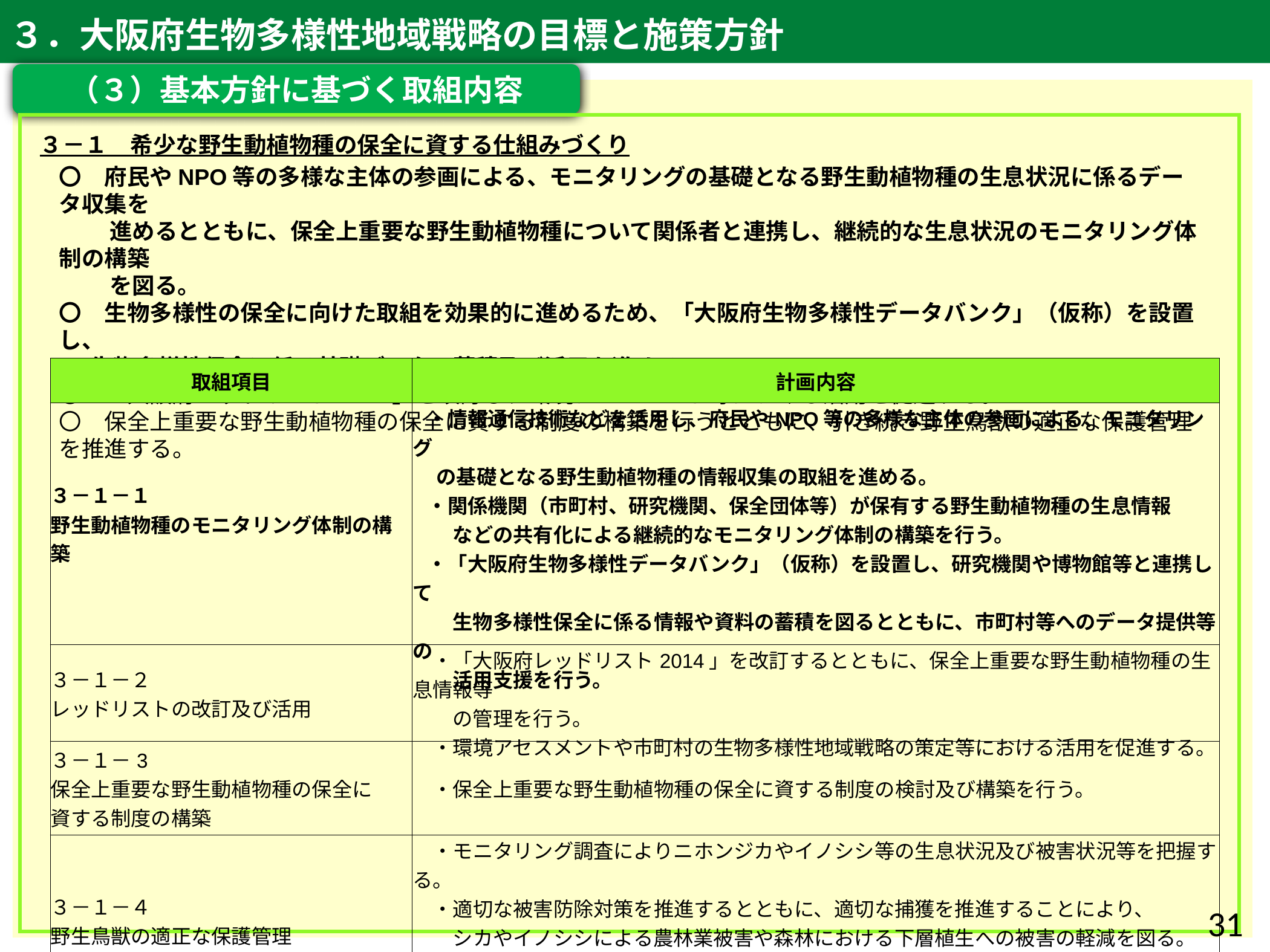

３．大阪府生物多様性地域戦略の目標と施策方針
（３）基本方針に基づく取組内容

３－１　希少な野生動植物種の保全に資する仕組みづくり
〇　府民やNPO等の多様な主体の参画による、モニタリングの基礎となる野生動植物種の生息状況に係るデータ収集を
　　 進めるとともに、保全上重要な野生動植物種について関係者と連携し、継続的な生息状況のモニタリング体制の構築
　　 を図る。
〇　生物多様性の保全に向けた取組を効果的に進めるため、「大阪府生物多様性データバンク」（仮称）を設置し、
     生物多様性保全に係る基礎データの蓄積及び活用を進める。
〇　「大阪府レッドリスト2014」を改訂し、環境アセスメント等における活用を促進する。
〇　保全上重要な野生動植物種の保全に資する制度の構築を行うとともに、引き続き野生鳥獣の適正な保護管理を推進する。
| 取組項目 | 計画内容 |
| --- | --- |
| ３－１－１ 野生動植物種のモニタリング体制の構築 | ・情報通信技術などを活用し、府民やNPO等の多様な主体の参画による、モニタリング　　 の基礎となる野生動植物種の情報収集の取組を進める。 ・関係機関（市町村、研究機関、保全団体等）が保有する野生動植物種の生息情報 　　などの共有化による継続的なモニタリング体制の構築を行う。 ・「大阪府生物多様性データバンク」（仮称）を設置し、研究機関や博物館等と連携して 　　生物多様性保全に係る情報や資料の蓄積を図るとともに、市町村等へのデータ提供等の 　　活用支援を行う。 |
| ３－１－２ レッドリストの改訂及び活用 | ・「大阪府レッドリスト2014」を改訂するとともに、保全上重要な野生動植物種の生息情報等 　　の管理を行う。 　・環境アセスメントや市町村の生物多様性地域戦略の策定等における活用を促進する。 |
| ３－１－3 保全上重要な野生動植物種の保全に 資する制度の構築 | ・保全上重要な野生動植物種の保全に資する制度の検討及び構築を行う。 |
| ３－１－４ 野生鳥獣の適正な保護管理 | ・モニタリング調査によりニホンジカやイノシシ等の生息状況及び被害状況等を把握する。 　・適切な被害防除対策を推進するとともに、適切な捕獲を推進することにより、 　　シカやイノシシによる農林業被害や森林における下層植生への被害の軽減を図る。 　・シカの本来の生息地ではない淀川以南の中南部地域では、隣接府県から進入した 　　シカが確認されているため、モニタリング調査等により状況把握に努め、確認された個体の 　　捕獲を促進することにより、進入個体の地域への定着を防止する。（再掲） |
31